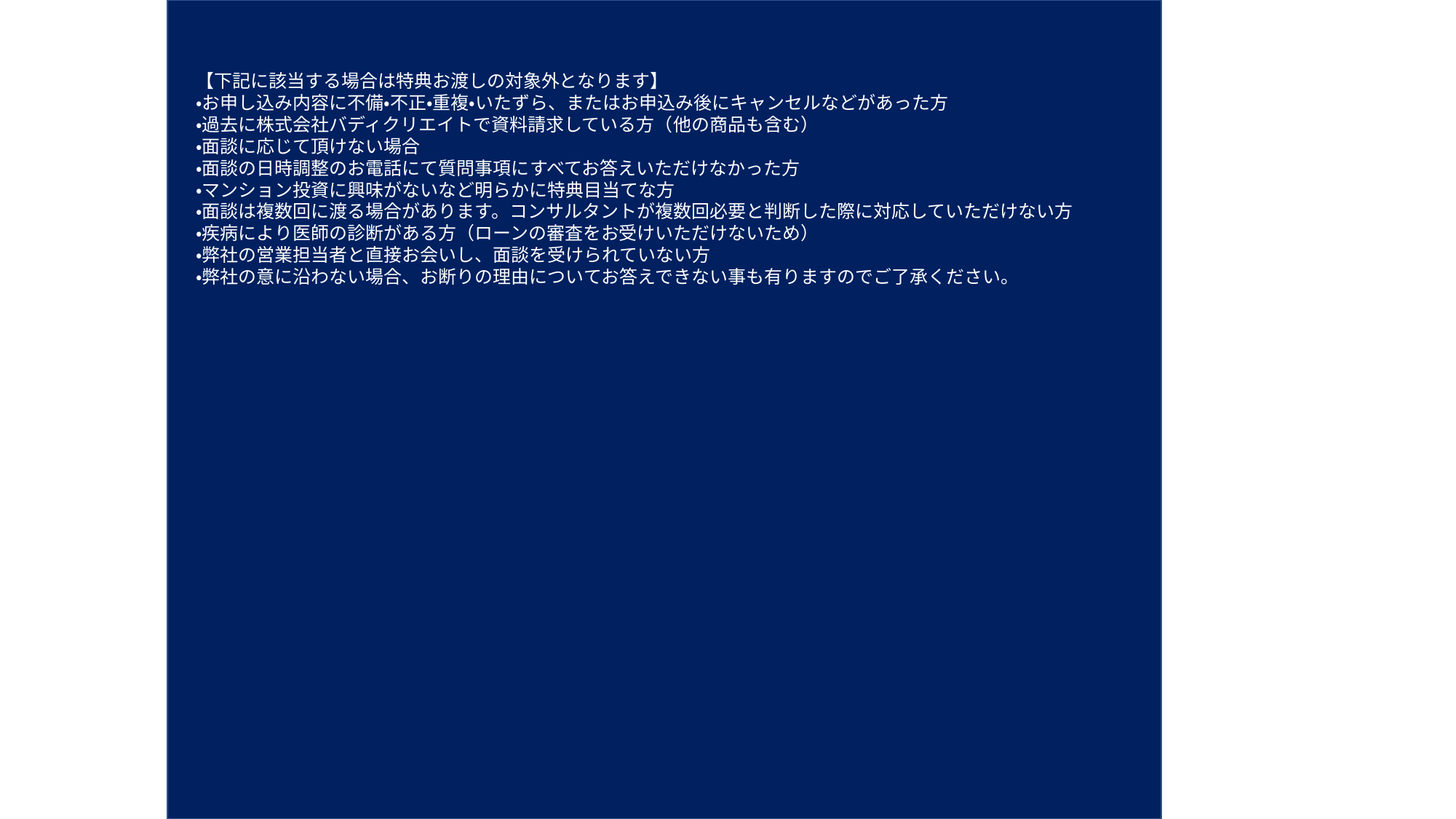

【下記に該当する場合は特典お渡しの対象外となります】
・お申し込み内容に不備・不正・重複・いたずら、またはお申込み後にキャンセルなどがあった方
・過去に株式会社バディクリエイトで資料請求している方（他の商品も含む）
・面談に応じて頂けない場合
・面談の日時調整のお電話にて質問事項にすべてお答えいただけなかった方
・マンション投資に興味がないなど明らかに特典目当てな方
・面談は複数回に渡る場合があります。コンサルタントが複数回必要と判断した際に対応していただけない方
・疾病により医師の診断がある方（ローンの審査をお受けいただけないため）
・弊社の営業担当者と直接お会いし、面談を受けられていない方
・弊社の意に沿わない場合、お断りの理由についてお答えできない事も有りますのでご了承ください。